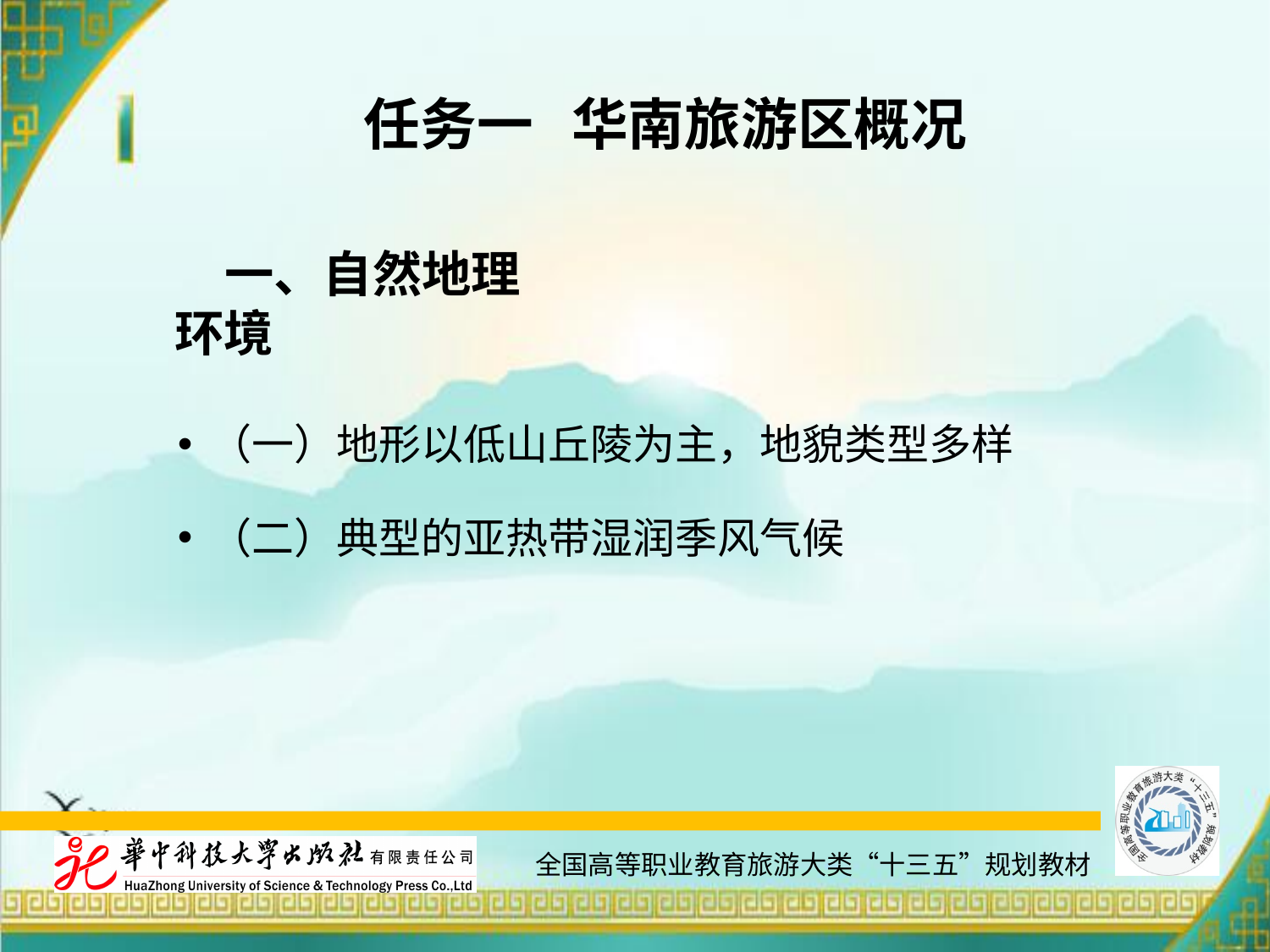

# 任务一   华南旅游区概况
一、自然地理环境
（一）地形以低山丘陵为主，地貌类型多样
（二）典型的亚热带湿润季风气候